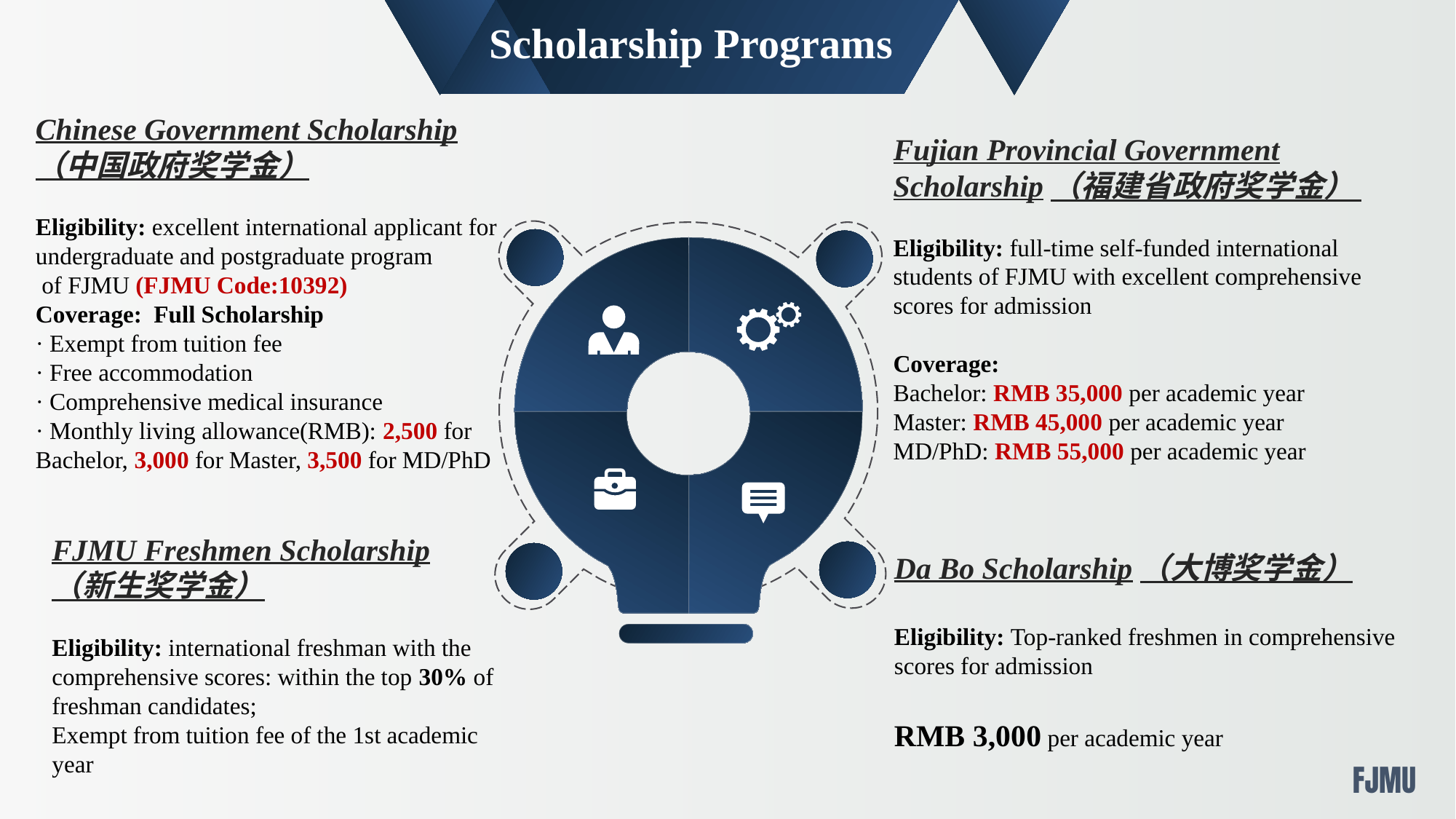

Scholarship Programs
Chinese Government Scholarship
（中国政府奖学金）

Eligibility: excellent international applicant for undergraduate and postgraduate program
 of FJMU (FJMU Code:10392)
Coverage:  Full Scholarship
· Exempt from tuition fee
· Free accommodation
· Comprehensive medical insurance
· Monthly living allowance(RMB): 2,500 for Bachelor, 3,000 for Master, 3,500 for MD/PhD
Fujian Provincial Government Scholarship（福建省政府奖学金）

Eligibility: full-time self-funded international students of FJMU with excellent comprehensive scores for admission

Coverage:
Bachelor: RMB 35,000 per academic year
Master: RMB 45,000 per academic year
MD/PhD: RMB 55,000 per academic year

FJMU Freshmen Scholarship
（新生奖学金）

Eligibility: international freshman with the comprehensive scores: within the top 30% of freshman candidates;
Exempt from tuition fee of the 1st academic year

Da Bo Scholarship（大博奖学金）

Eligibility: Top-ranked freshmen in comprehensive scores for admission

RMB 3,000 per academic year

FJMU